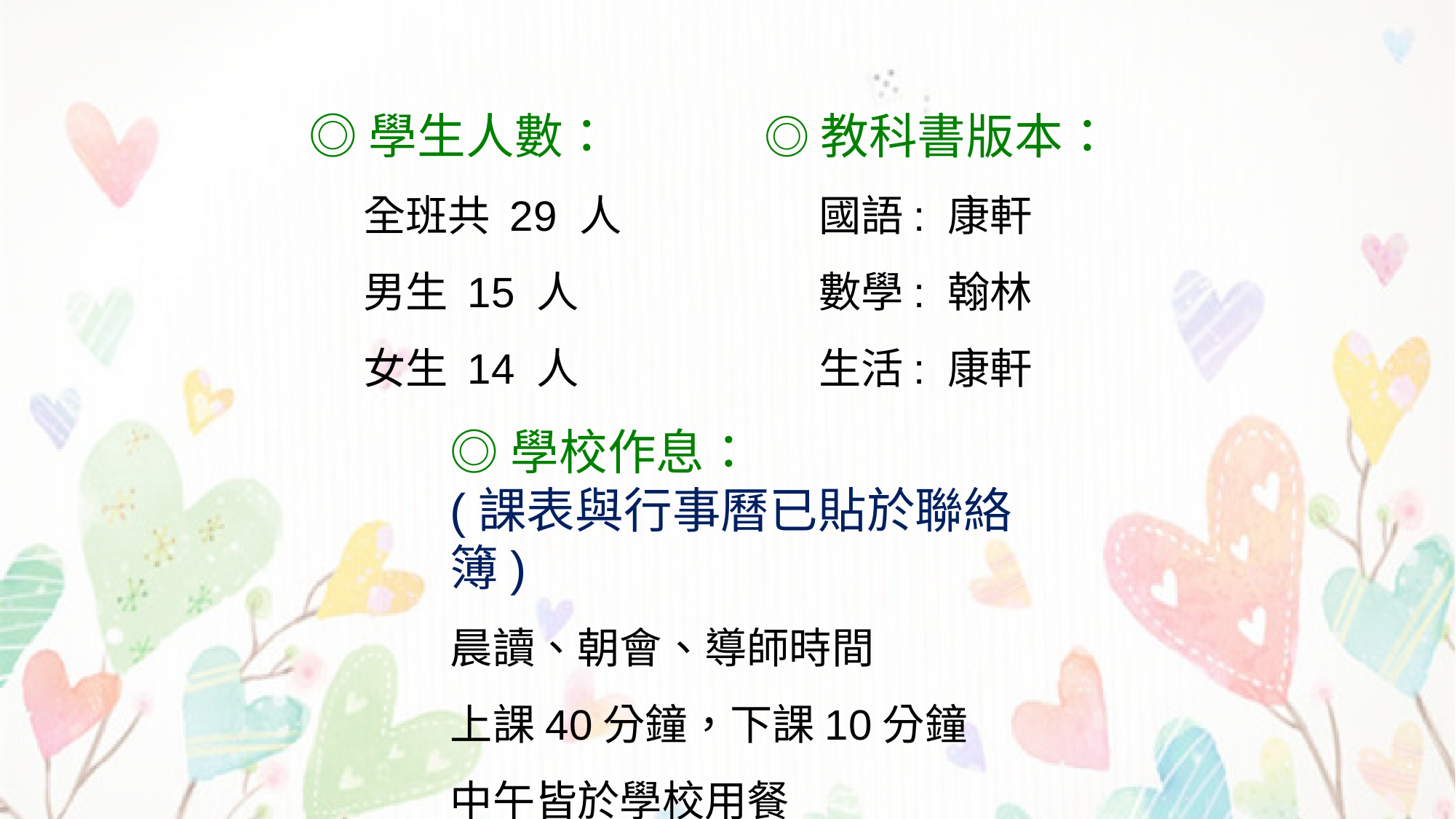

◎教科書版本：
國語: 康軒
數學: 翰林
生活: 康軒
◎學生人數：
全班共 29 人
男生 15 人
女生 14 人

◎學校作息：
(課表與行事曆已貼於聯絡簿)
晨讀、朝會、導師時間
上課40分鐘，下課10分鐘
中午皆於學校用餐